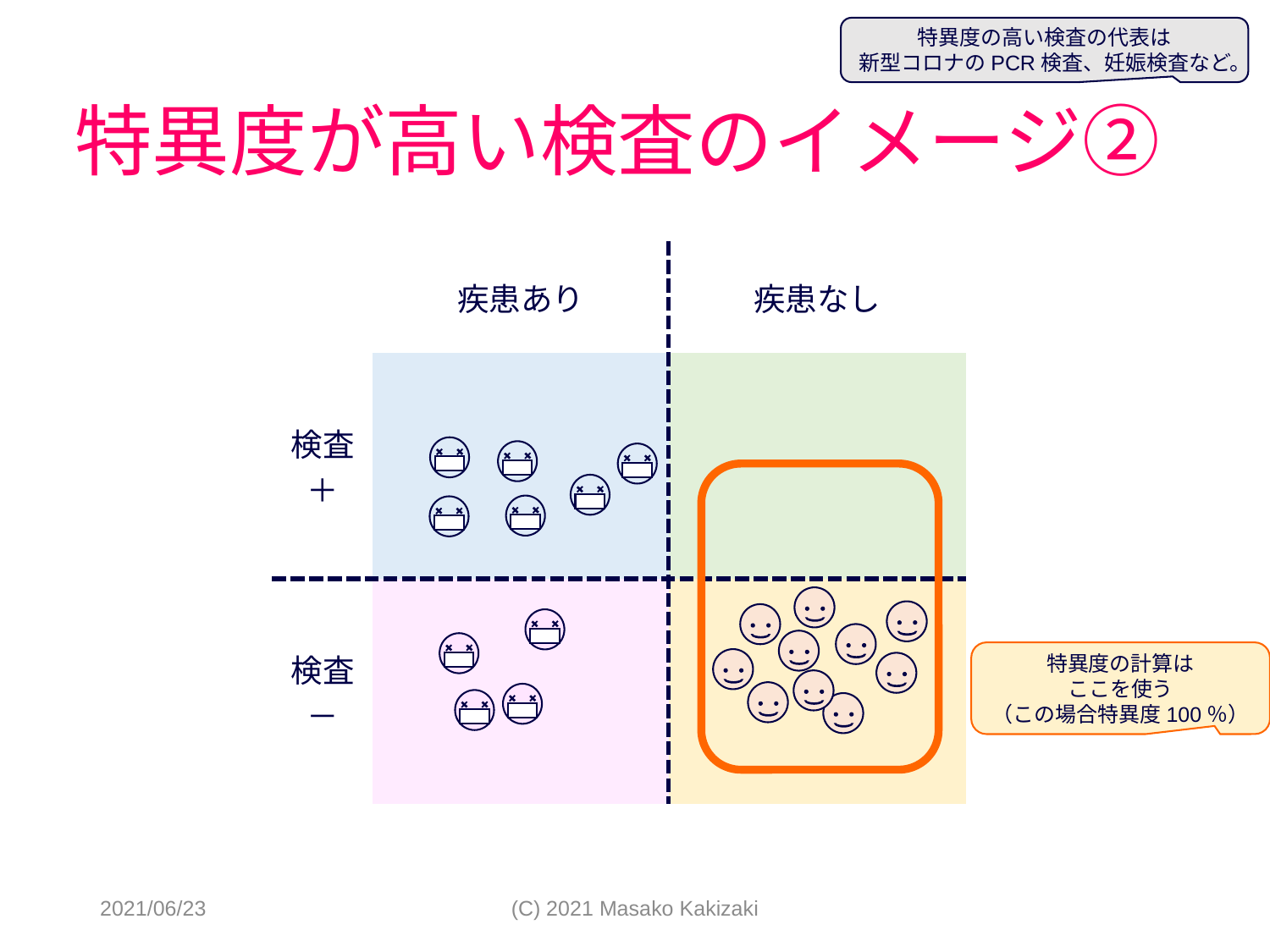

特異度の高い検査の代表は
新型コロナのPCR検査、妊娠検査など。
# 特異度が高い検査のイメージ②
|  | 疾患あり | 疾患なし |
| --- | --- | --- |
| 検査 ＋ |  |  |
| 検査 － |  |  |

特異度の計算は
ここを使う
（この場合特異度100％）

2021/06/23
(C) 2021 Masako Kakizaki